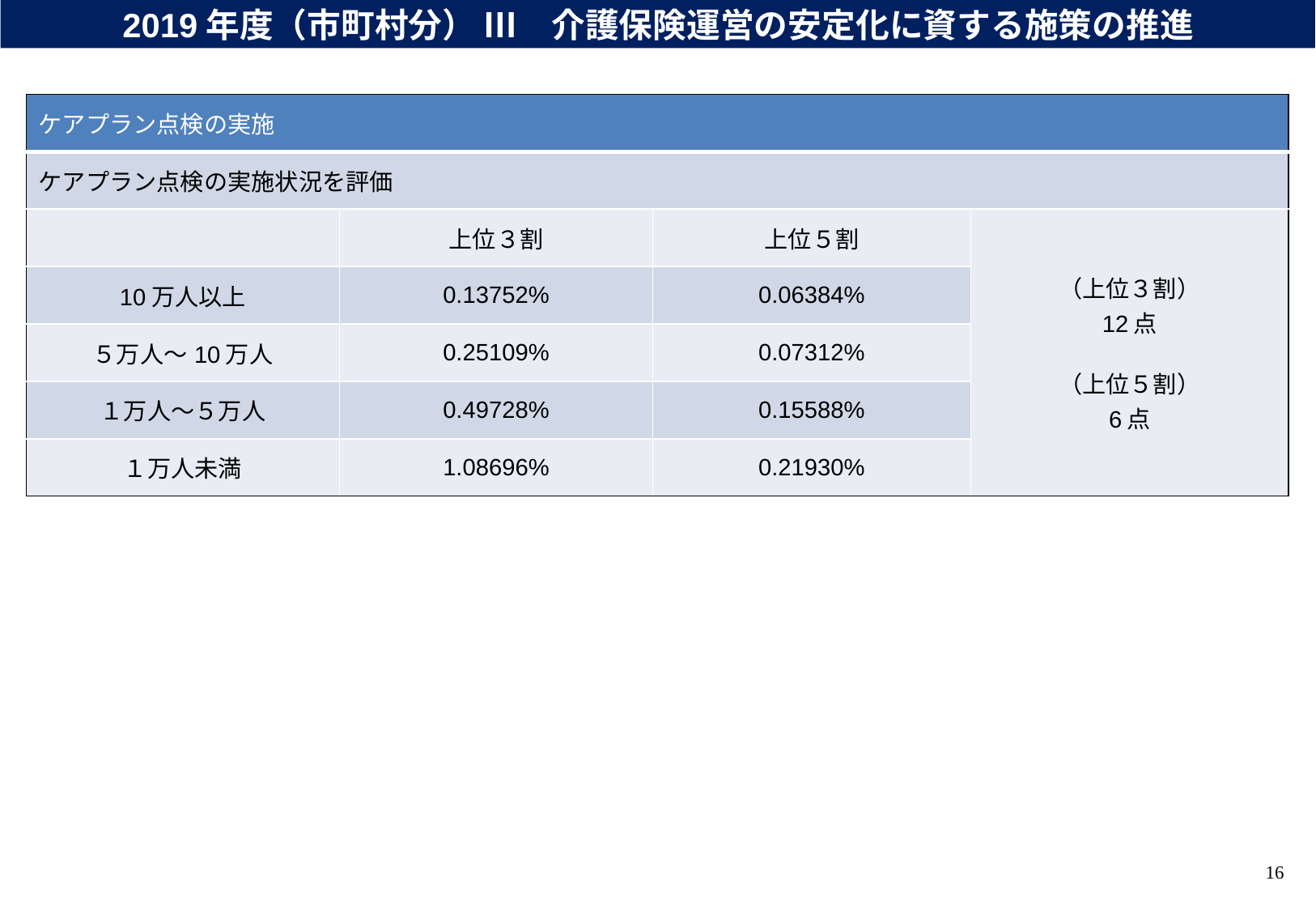

2019年度（市町村分） Ⅲ　介護保険運営の安定化に資する施策の推進
| ケアプラン点検の実施 |  |  |  |
| --- | --- | --- | --- |
| ケアプラン点検の実施状況を評価 |  |  |  |
|  | 上位３割 | 上位５割 | （上位３割） 12点 （上位５割） 6点 |
| 10万人以上 | 0.13752% | 0.06384% |  |
| ５万人～10万人 | 0.25109% | 0.07312% |  |
| １万人～５万人 | 0.49728% | 0.15588% |  |
| １万人未満 | 1.08696% | 0.21930% |  |
16